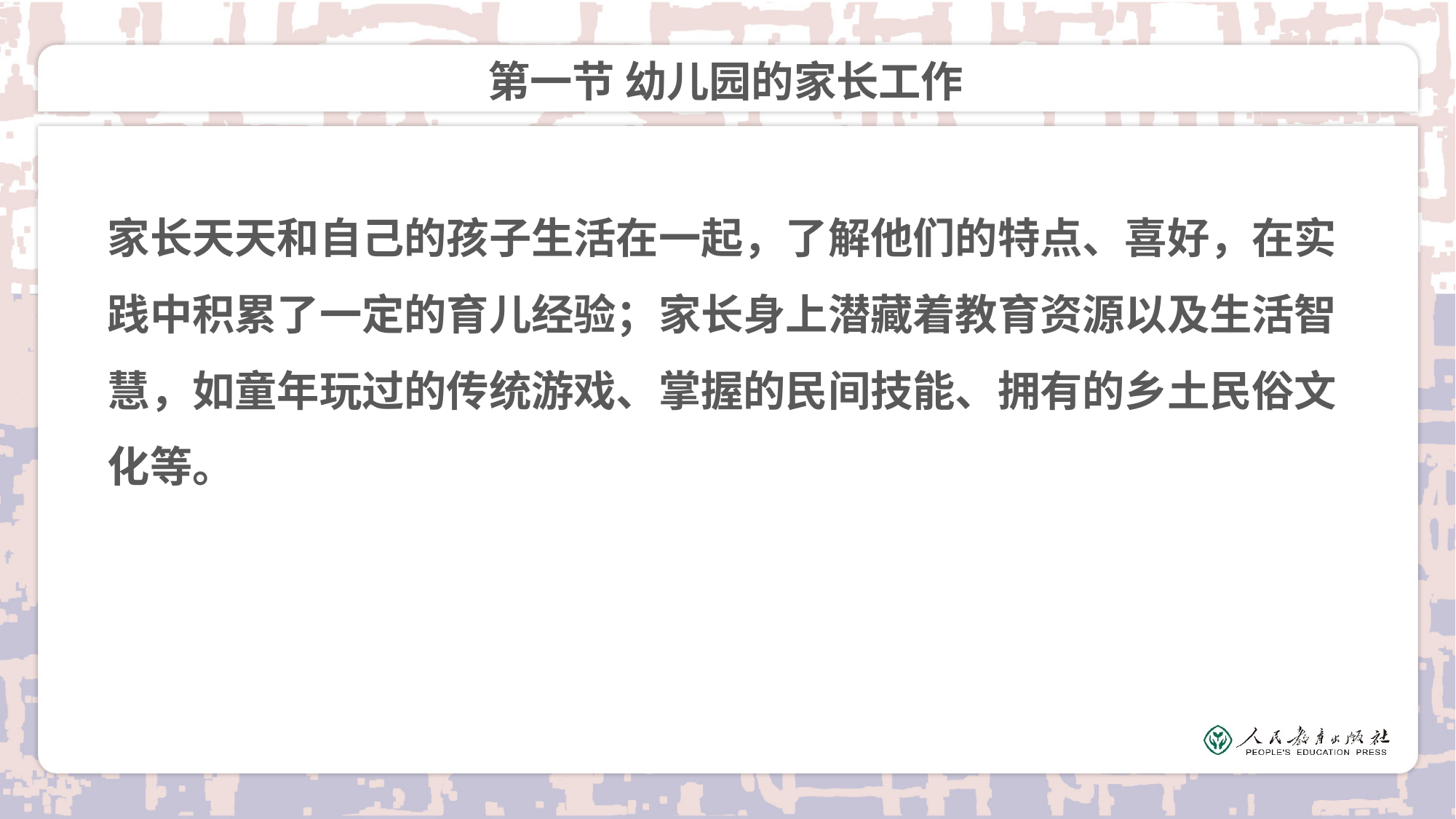

# 第一节 幼儿园的家长工作
家长天天和自己的孩子生活在一起，了解他们的特点、喜好，在实践中积累了一定的育儿经验；家长身上潜藏着教育资源以及生活智慧，如童年玩过的传统游戏、掌握的民间技能、拥有的乡土民俗文化等。